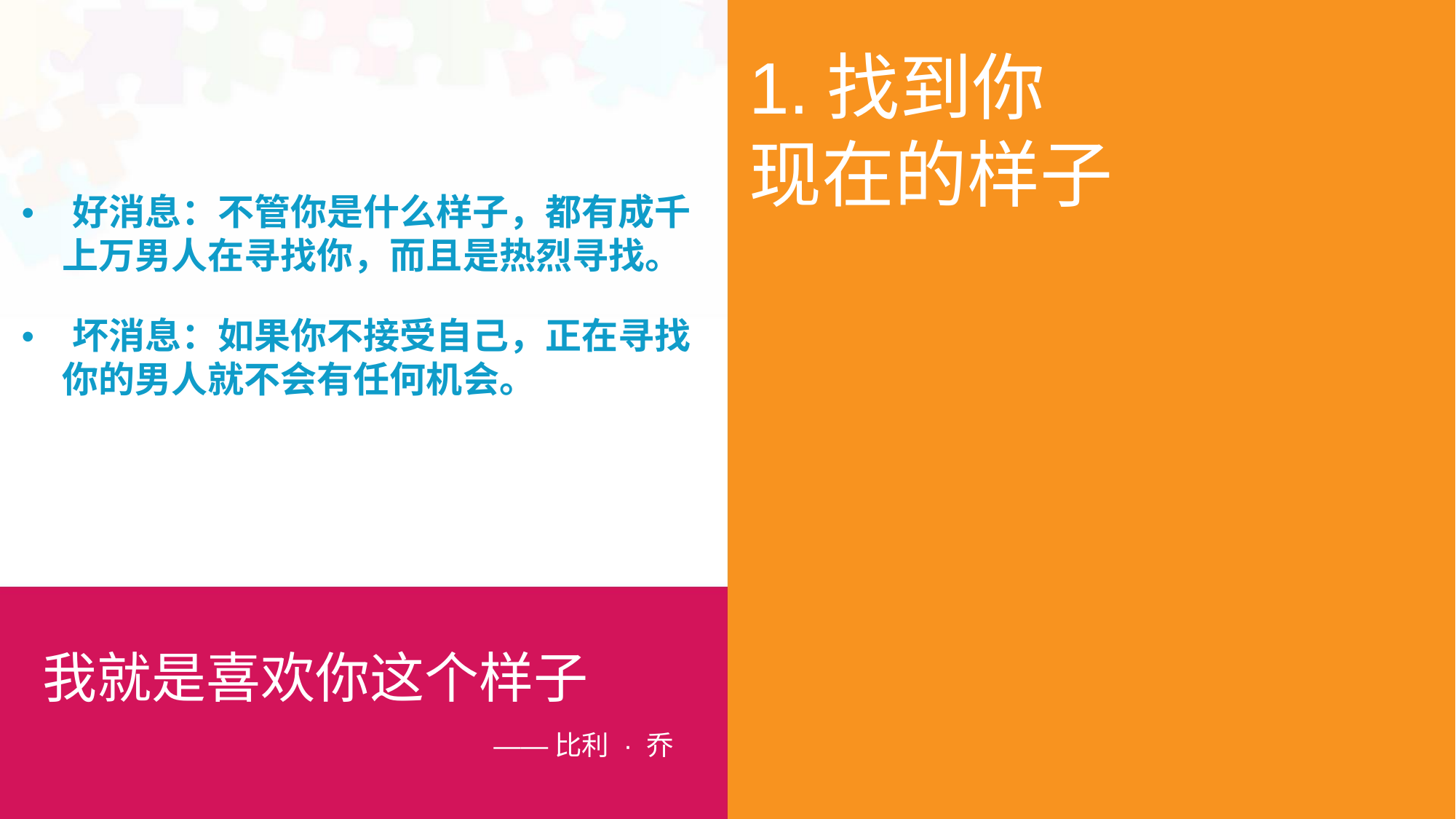

1.找到你
现在的样子
• 好消息：不管你是什么样子，都有成千
上万男人在寻找你，而且是热烈寻找。
• 坏消息：如果你不接受自己，正在寻找
你的男人就不会有任何机会。
我就是喜欢你这个样子
——比利 · 乔